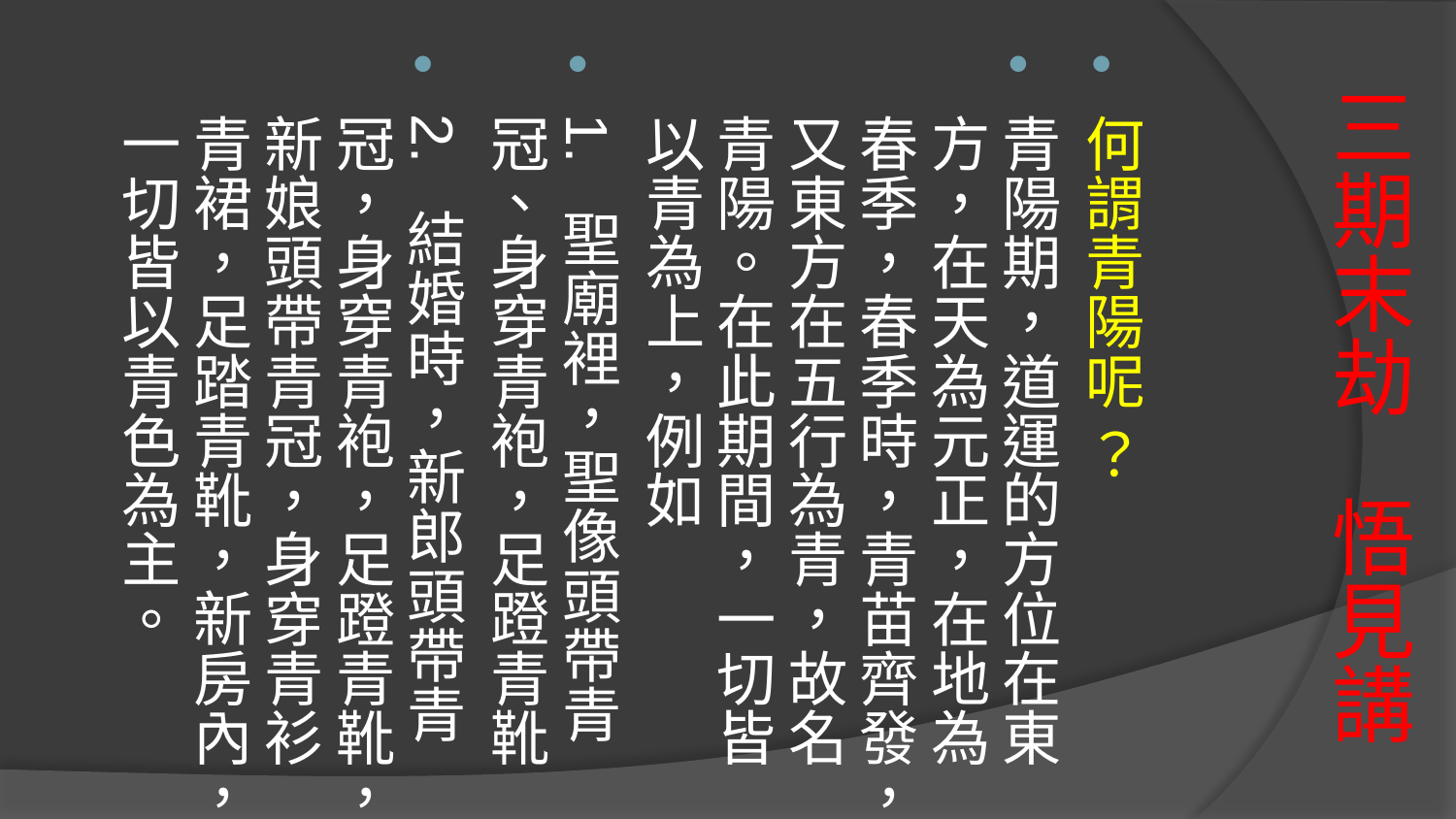

何謂青陽呢 ？
青陽期，道運的方位在東方，在天為元正，在地為春季，春季時，青苗齊發，又東方在五行為青，故名青陽。在此期間，一切皆以青為上，例如
1.  聖廟裡，聖像頭帶青冠、身穿青袍，足蹬青靴
2.  結婚時，新郎頭帶青冠，身穿青袍，足蹬青靴，新娘頭帶青冠，身穿青衫青裙，足踏青靴，新房內，一切皆以青色為主。

# 三期末劫    悟見講